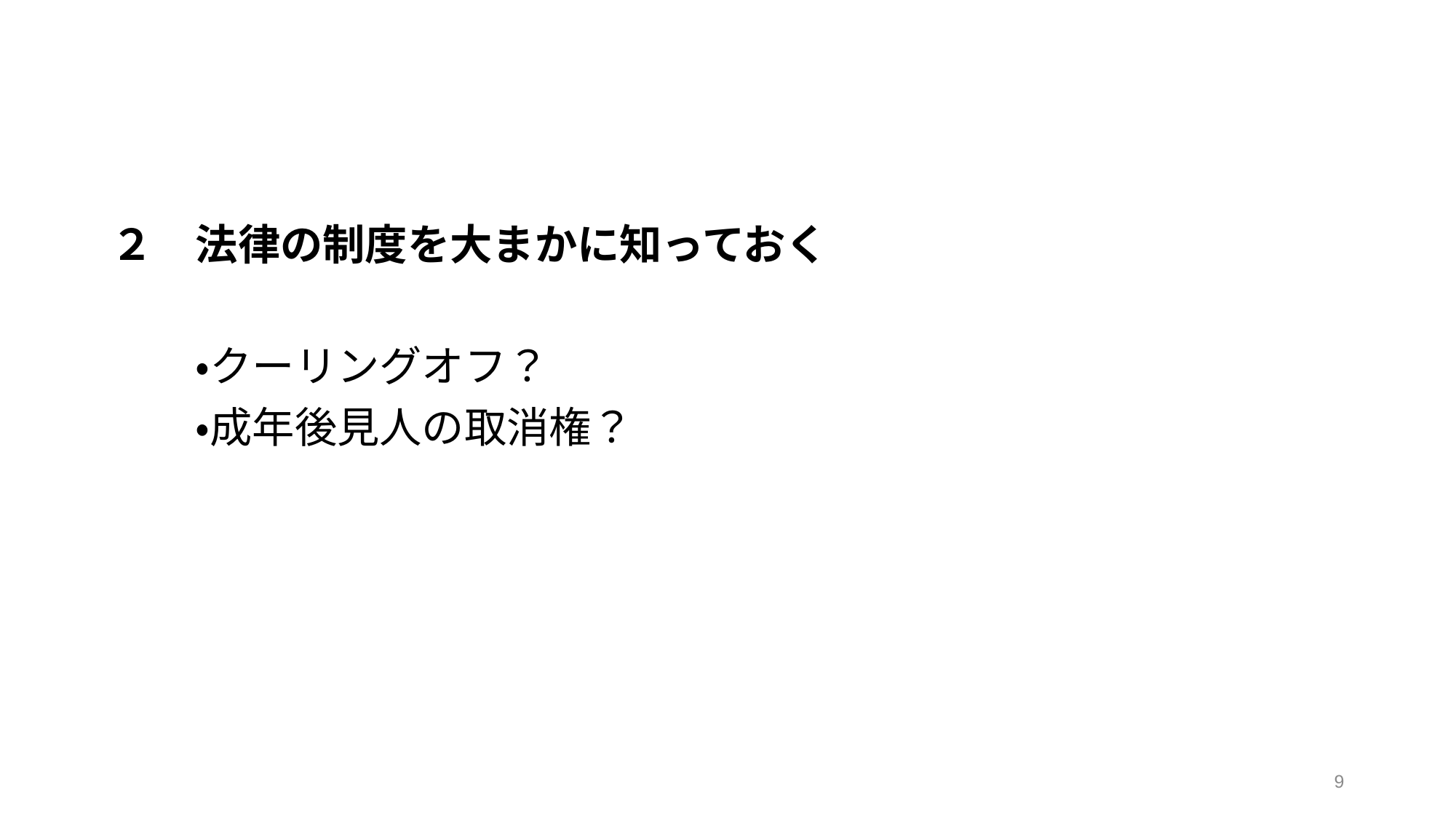

#
２　法律の制度を大まかに知っておく

　　・クーリングオフ？
　　・成年後見人の取消権？

9